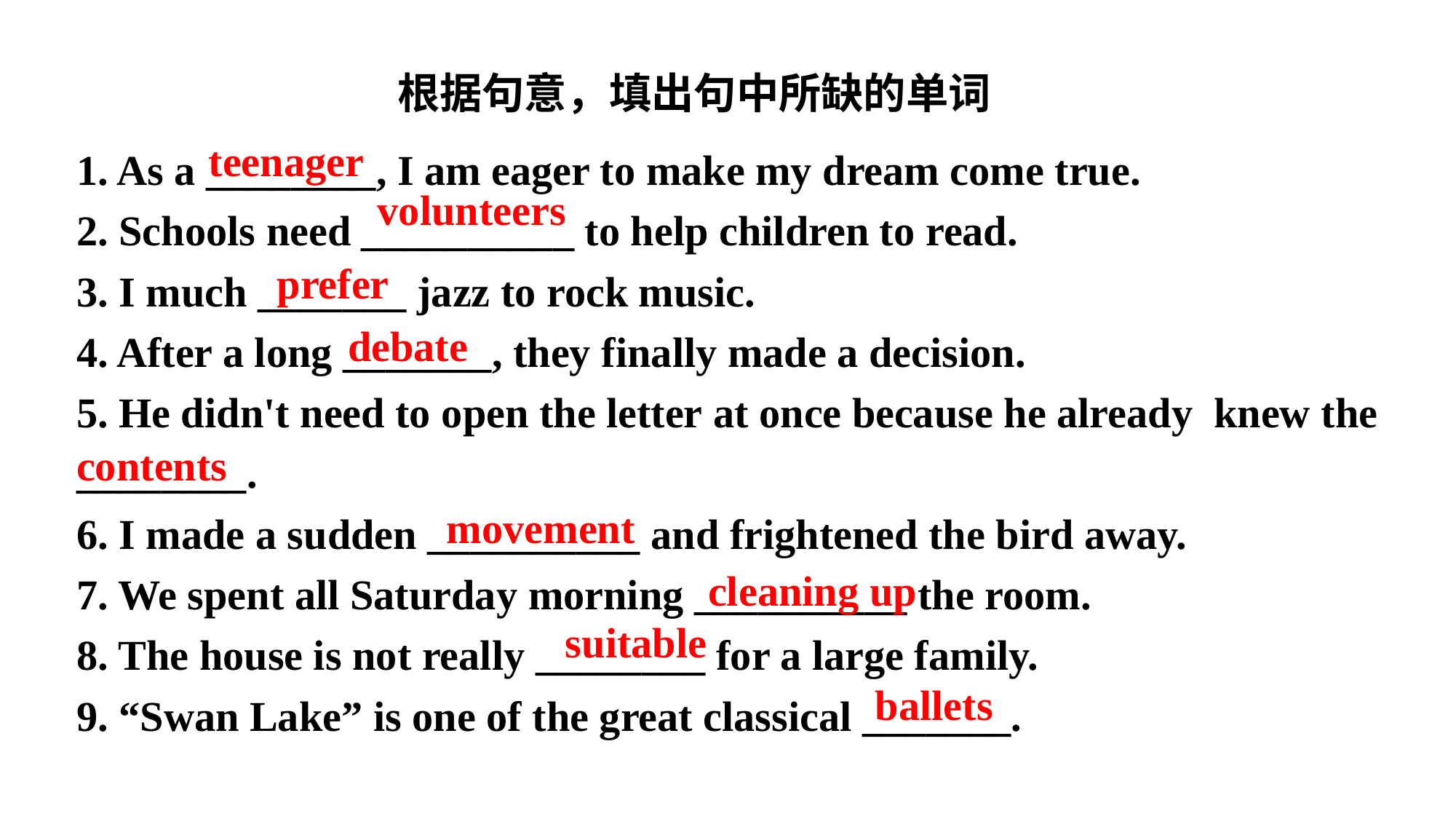

根据句意，填出句中所缺的单词
1. As a ________, I am eager to make my dream come true.
2. Schools need __________ to help children to read.
3. I much _______ jazz to rock music.
4. After a long _______, they finally made a decision.
5. He didn't need to open the letter at once because he already  knew the ________.
6. I made a sudden __________ and frightened the bird away.
7. We spent all Saturday morning __________ the room.
8. The house is not really ________ for a large family.
9. “Swan Lake” is one of the great classical _______.
teenager
volunteers
prefer
debate
contents
movement
cleaning up
suitable
ballets